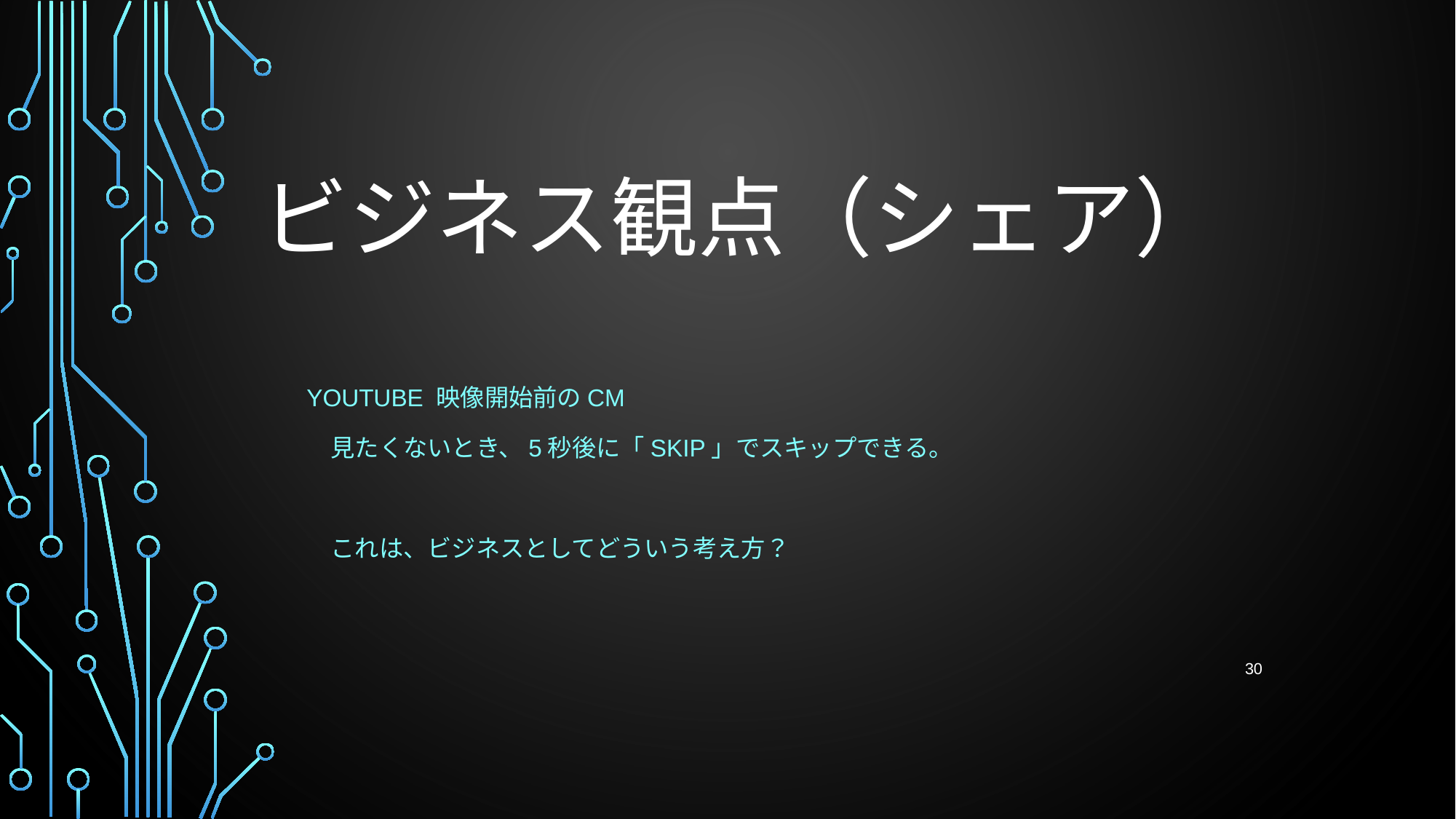

# ビジネス観点（シェア）
Youtube 映像開始前のCM
　見たくないとき、5秒後に「SKIP」でスキップできる。

　これは、ビジネスとしてどういう考え方？
30